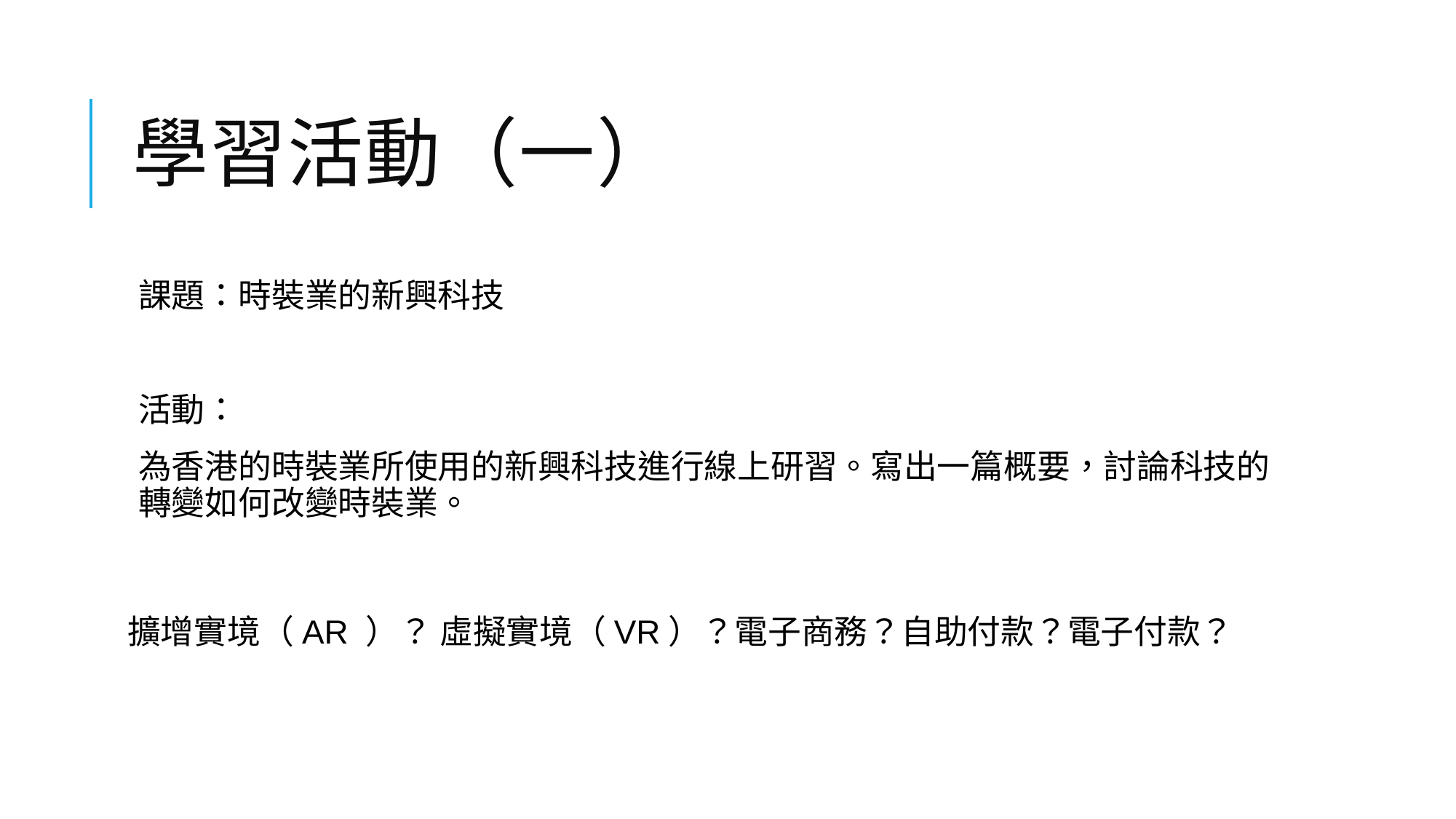

# 學習活動（一）
課題：時裝業的新興科技

活動：
為香港的時裝業所使用的新興科技進行線上研習。寫出一篇概要，討論科技的轉變如何改變時裝業。
擴增實境（AR ）？ 虛擬實境（VR）？電子商務？自助付款？電子付款？